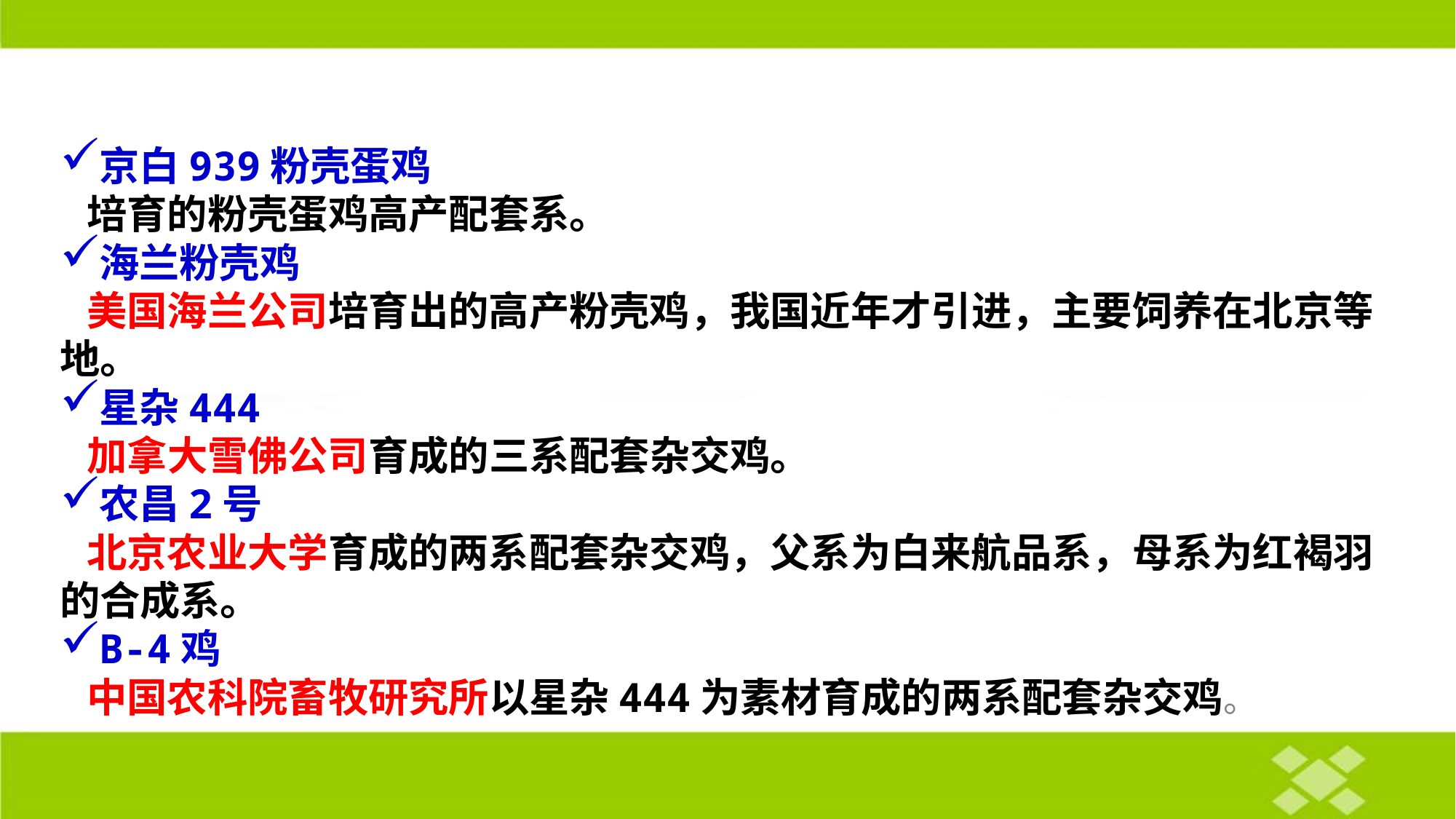

京白939粉壳蛋鸡
  培育的粉壳蛋鸡高产配套系。
海兰粉壳鸡
  美国海兰公司培育出的高产粉壳鸡，我国近年才引进，主要饲养在北京等地。
星杂444
  加拿大雪佛公司育成的三系配套杂交鸡。
农昌2号
  北京农业大学育成的两系配套杂交鸡，父系为白来航品系，母系为红褐羽的合成系。
B-4鸡
  中国农科院畜牧研究所以星杂444为素材育成的两系配套杂交鸡。